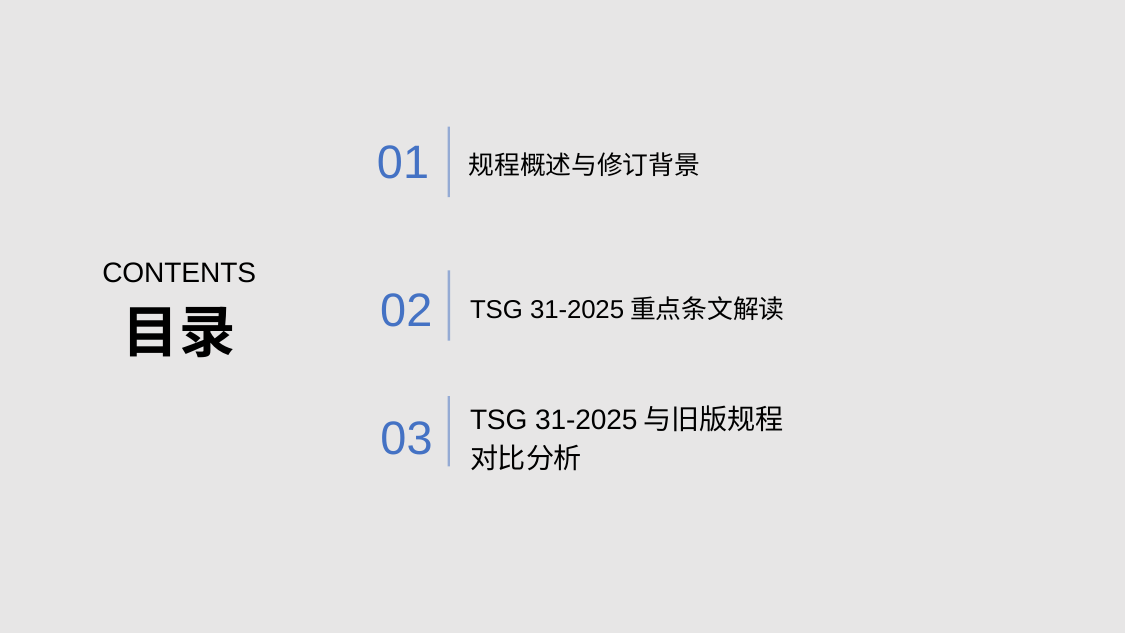

规程概述与修订背景

01
CONTENTS
TSG 31-2025重点条文解读

02
目录
TSG 31-2025与旧版规程对比分析

03